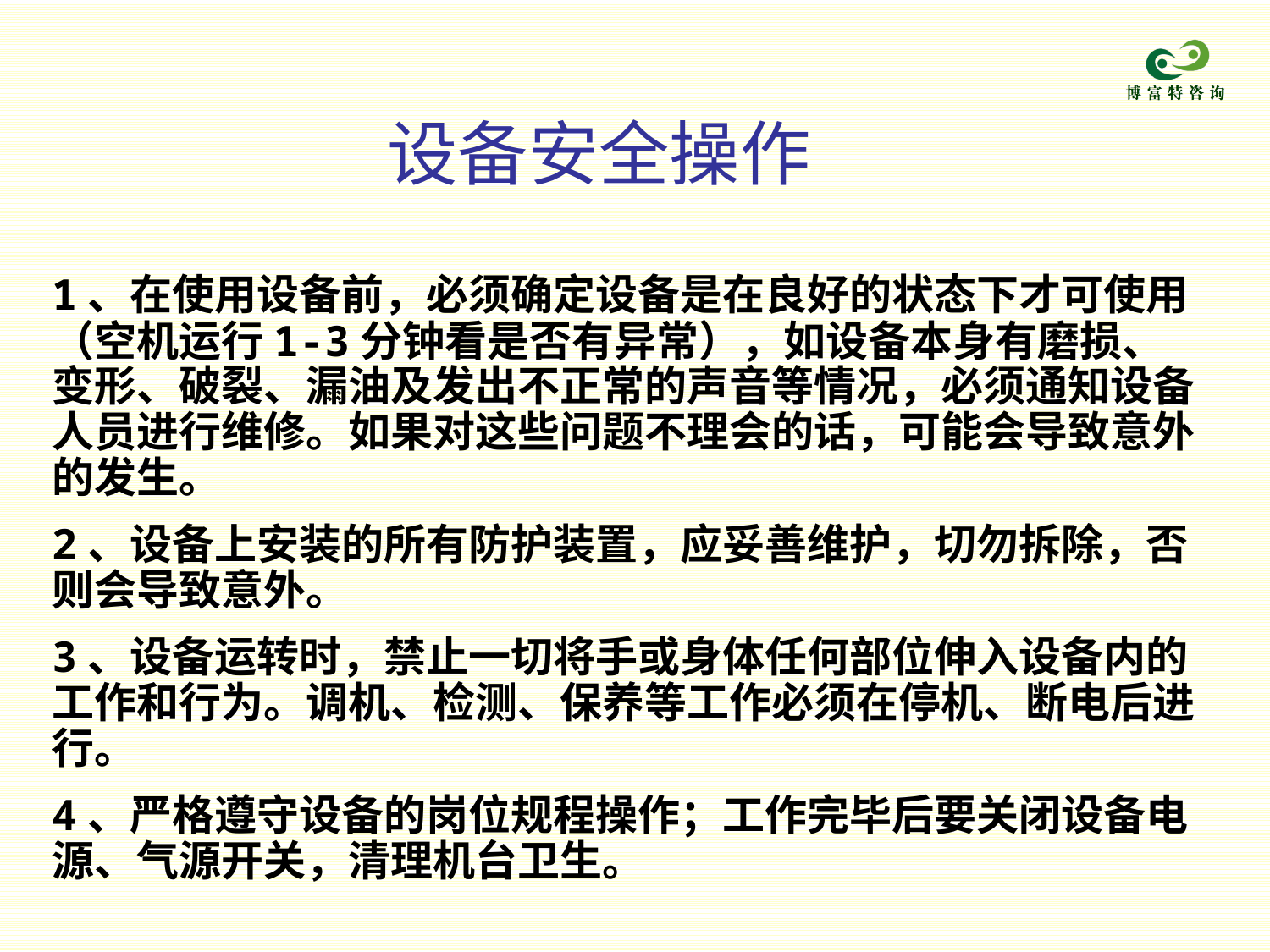

# 设备安全操作
1、在使用设备前，必须确定设备是在良好的状态下才可使用（空机运行1-3分钟看是否有异常），如设备本身有磨损、变形、破裂、漏油及发出不正常的声音等情况，必须通知设备人员进行维修。如果对这些问题不理会的话，可能会导致意外的发生。
2、设备上安装的所有防护装置，应妥善维护，切勿拆除，否则会导致意外。
3、设备运转时，禁止一切将手或身体任何部位伸入设备内的工作和行为。调机、检测、保养等工作必须在停机、断电后进行。
4、严格遵守设备的岗位规程操作；工作完毕后要关闭设备电源、气源开关，清理机台卫生。